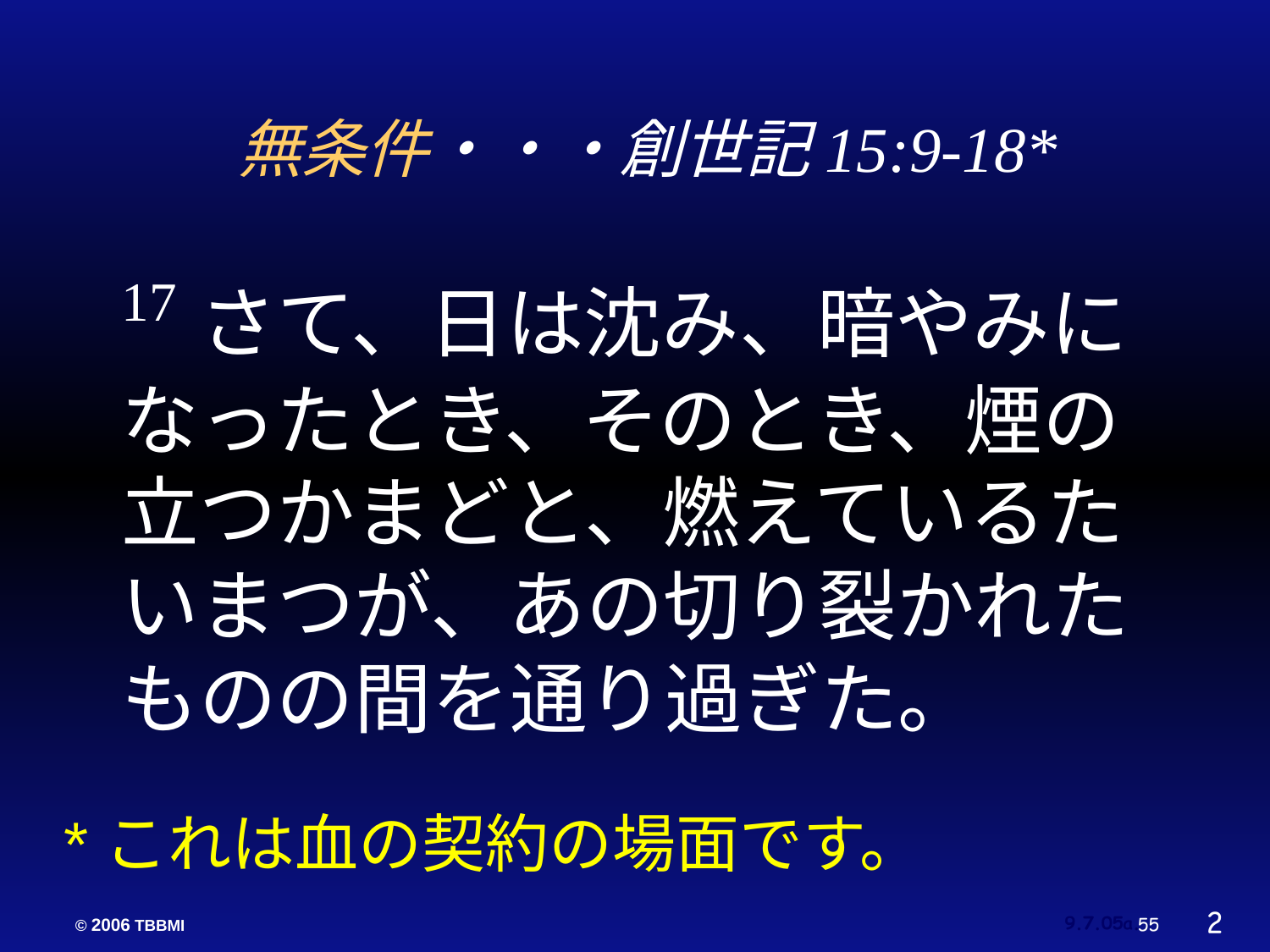

無条件・・・創世記15:9-18*
17さて、日は沈み、暗やみになったとき、そのとき、煙の立つかまどと、燃えているたいまつが、あの切り裂かれたものの間を通り過ぎた。
*これは血の契約の場面です。
2
55